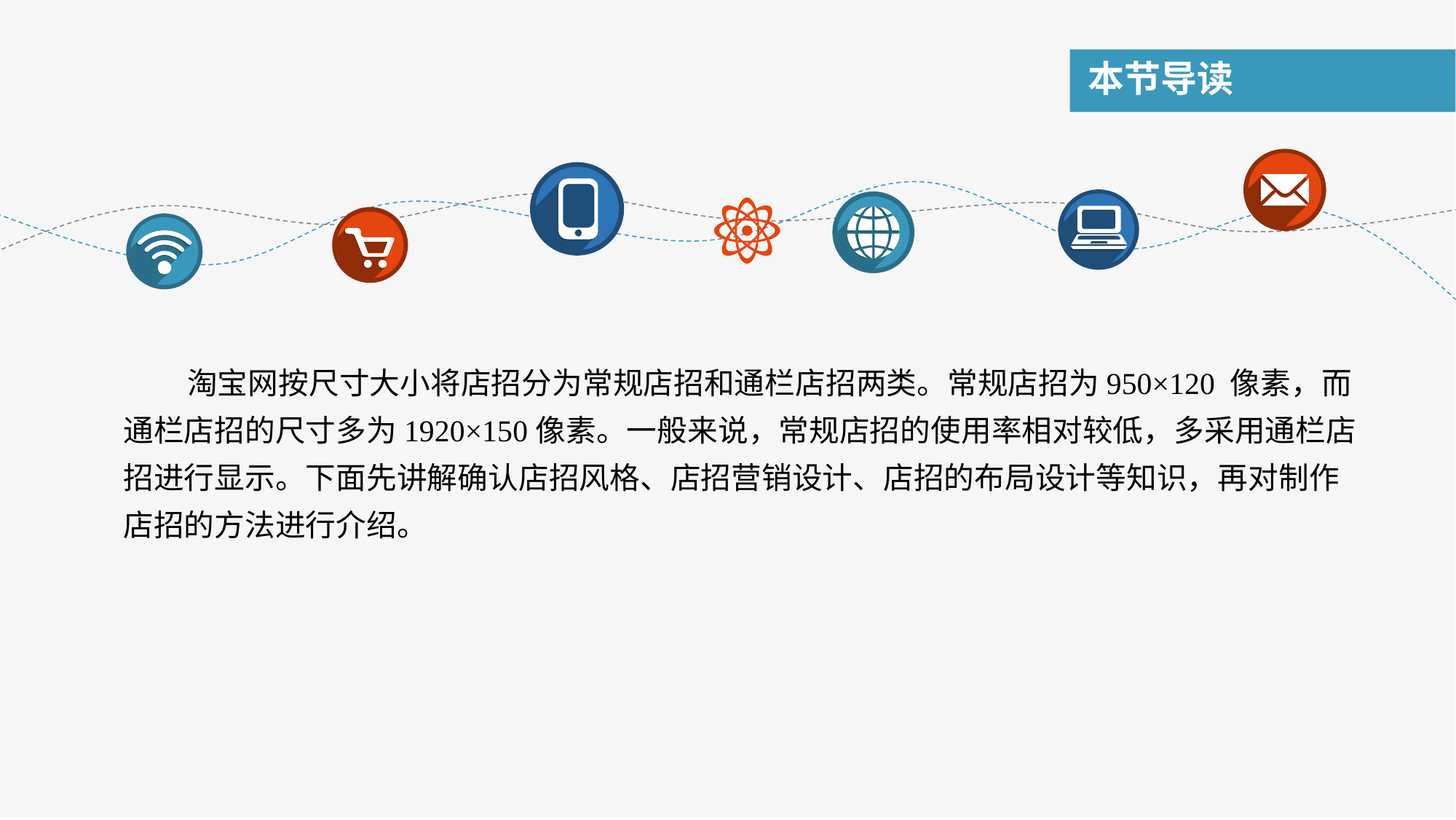

本节导读

淘宝网按尺寸大小将店招分为常规店招和通栏店招两类。常规店招为950×120 像素，而通栏店招的尺寸多为1920×150像素。一般来说，常规店招的使用率相对较低，多采用通栏店招进行显示。下面先讲解确认店招风格、店招营销设计、店招的布局设计等知识，再对制作店招的方法进行介绍。